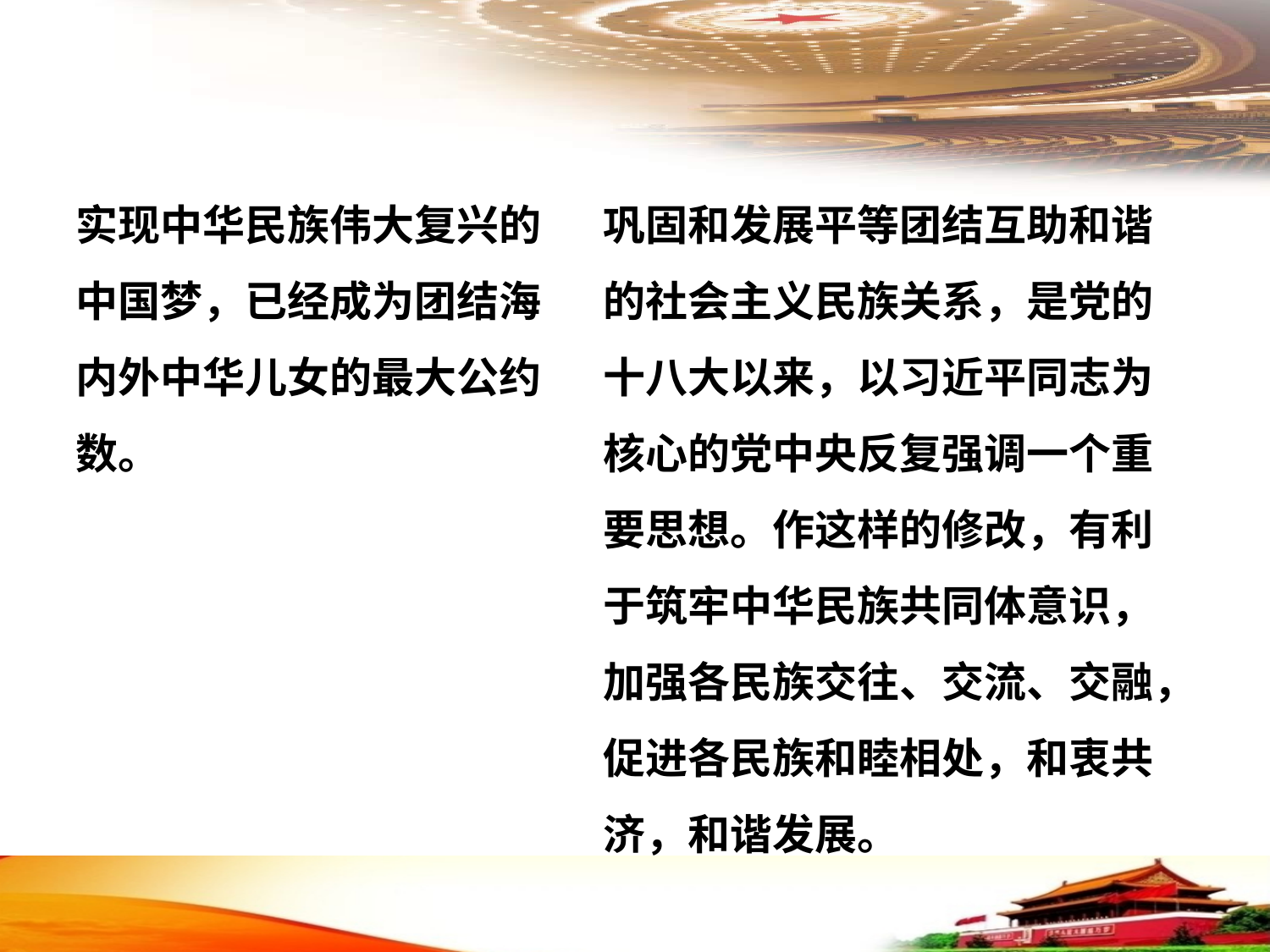

#
实现中华民族伟大复兴的中国梦，已经成为团结海内外中华儿女的最大公约数。
巩固和发展平等团结互助和谐的社会主义民族关系，是党的十八大以来，以习近平同志为核心的党中央反复强调一个重要思想。作这样的修改，有利于筑牢中华民族共同体意识，加强各民族交往、交流、交融，促进各民族和睦相处，和衷共济，和谐发展。